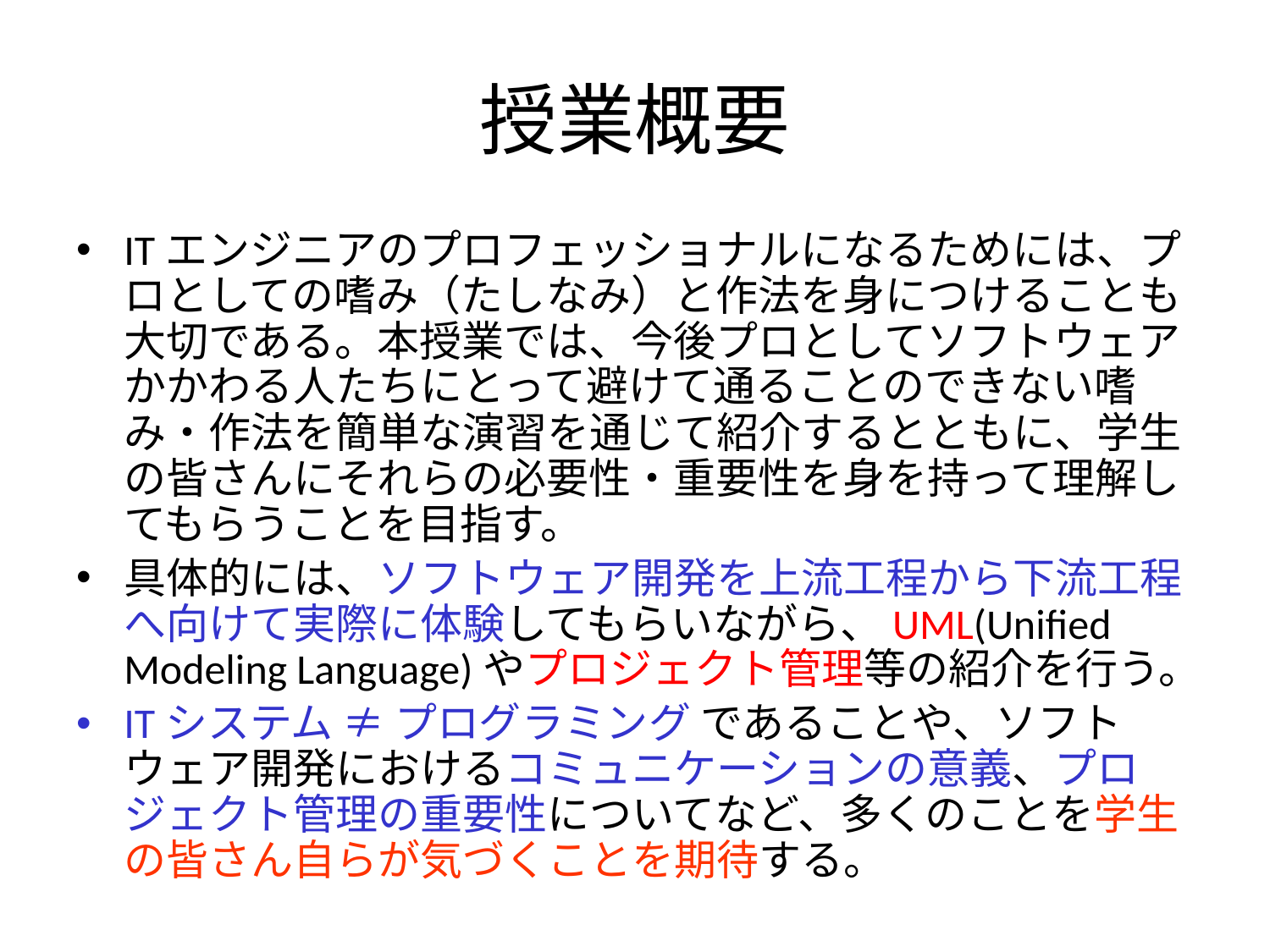

# 授業概要
ITエンジニアのプロフェッショナルになるためには、プロとしての嗜み（たしなみ）と作法を身につけることも大切である。本授業では、今後プロとしてソフトウェアかかわる人たちにとって避けて通ることのできない嗜み・作法を簡単な演習を通じて紹介するとともに、学生の皆さんにそれらの必要性・重要性を身を持って理解してもらうことを目指す。
具体的には、ソフトウェア開発を上流工程から下流工程へ向けて実際に体験してもらいながら、UML(Unified Modeling Language)やプロジェクト管理等の紹介を行う。
ITシステム ≠ プログラミング であることや、ソフトウェア開発におけるコミュニケーションの意義、プロジェクト管理の重要性についてなど、多くのことを学生の皆さん自らが気づくことを期待する。